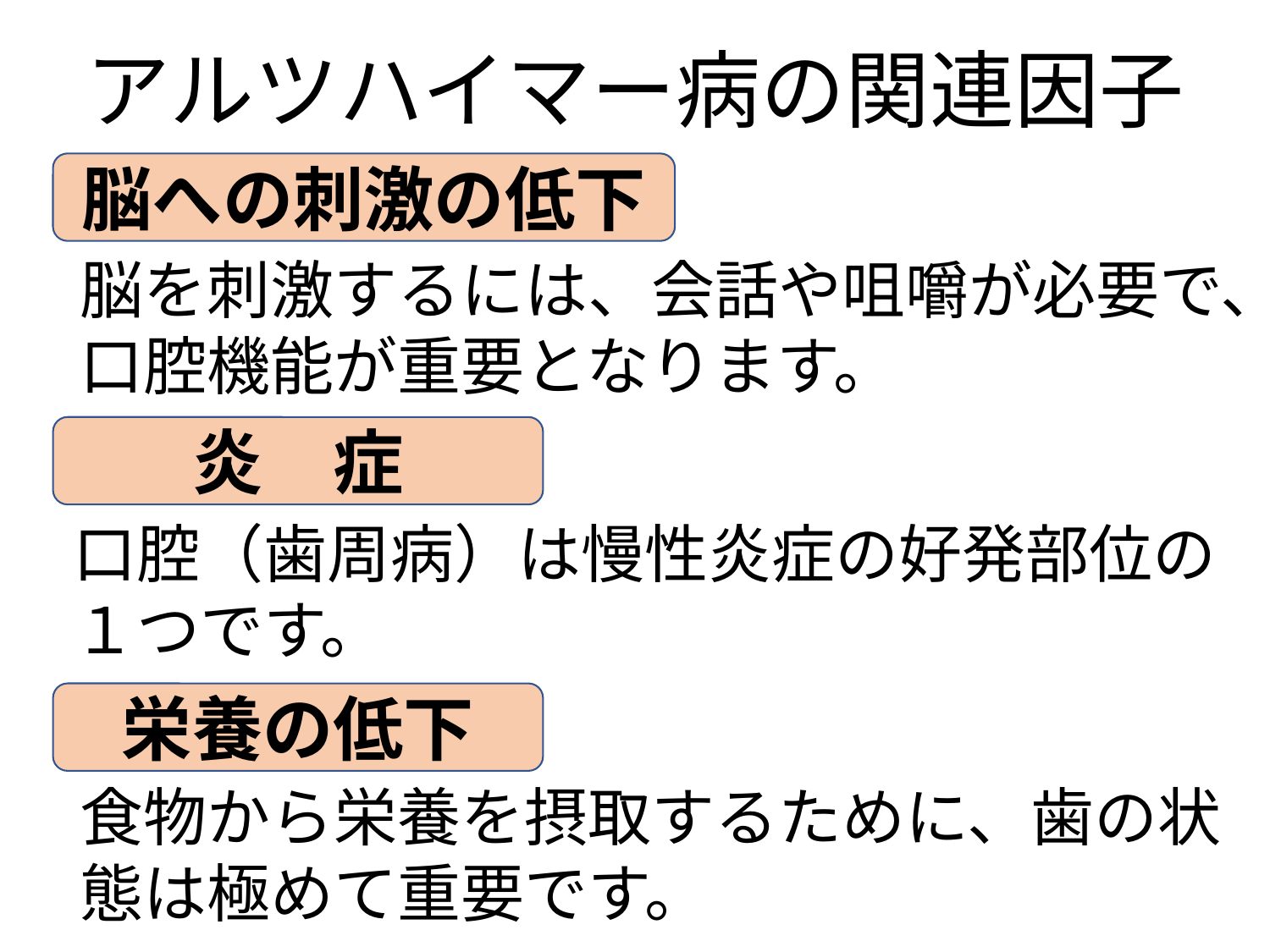

# アルツハイマー病の関連因子
脳への刺激の低下
脳を刺激するには、会話や咀嚼が必要で、口腔機能が重要となります。
炎　症
口腔（歯周病）は慢性炎症の好発部位の１つです。
栄養の低下
食物から栄養を摂取するために、歯の状態は極めて重要です。